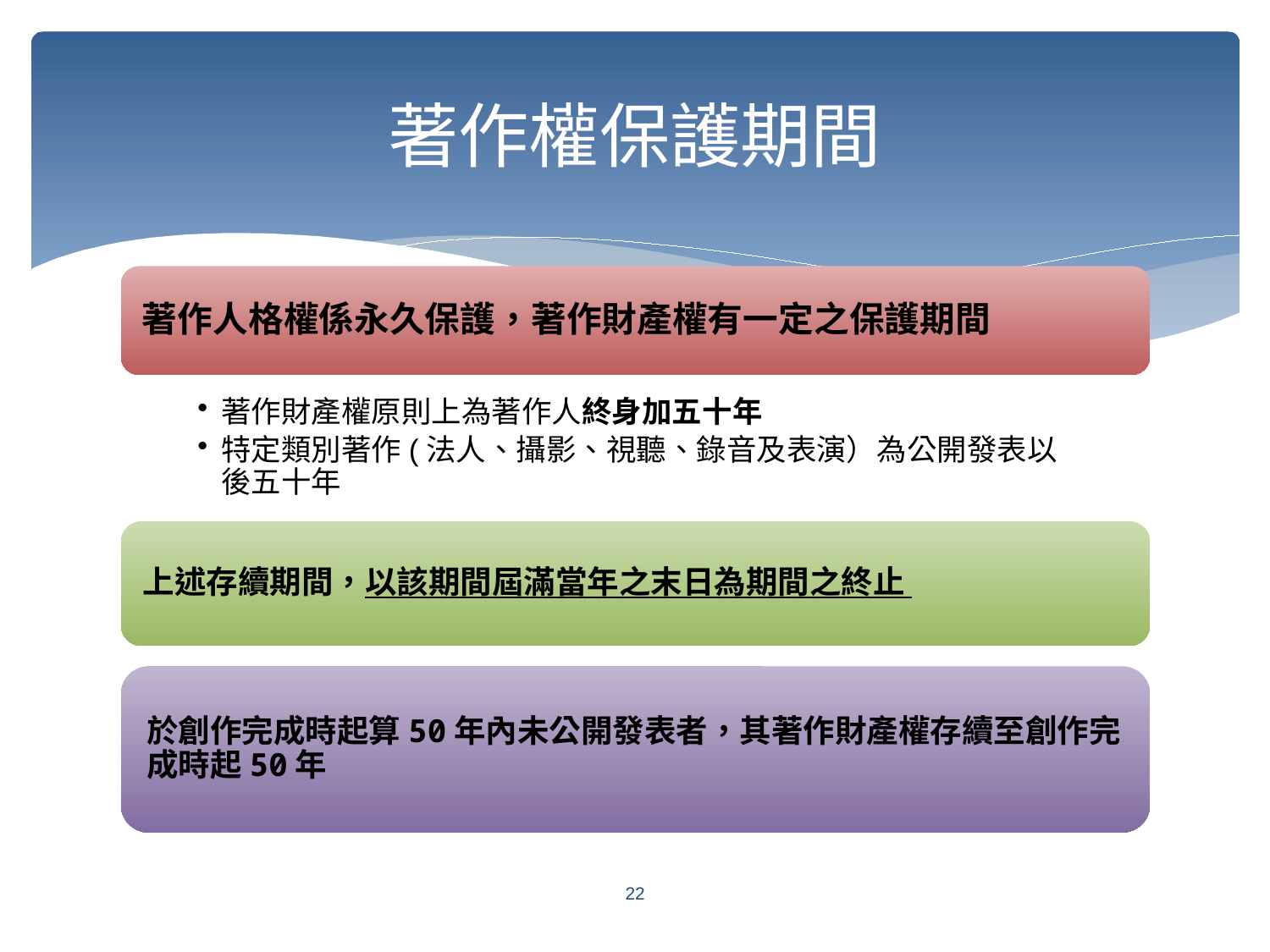

# 著作權保護期間
著作人格權係永久保護，著作財產權有一定之保護期間
著作財產權原則上為著作人終身加五十年
特定類別著作(法人、攝影、視聽、錄音及表演）為公開發表以後五十年
上述存續期間，以該期間屆滿當年之末日為期間之終止
於創作完成時起算50年內未公開發表者，其著作財產權存續至創作完成時起50年
22